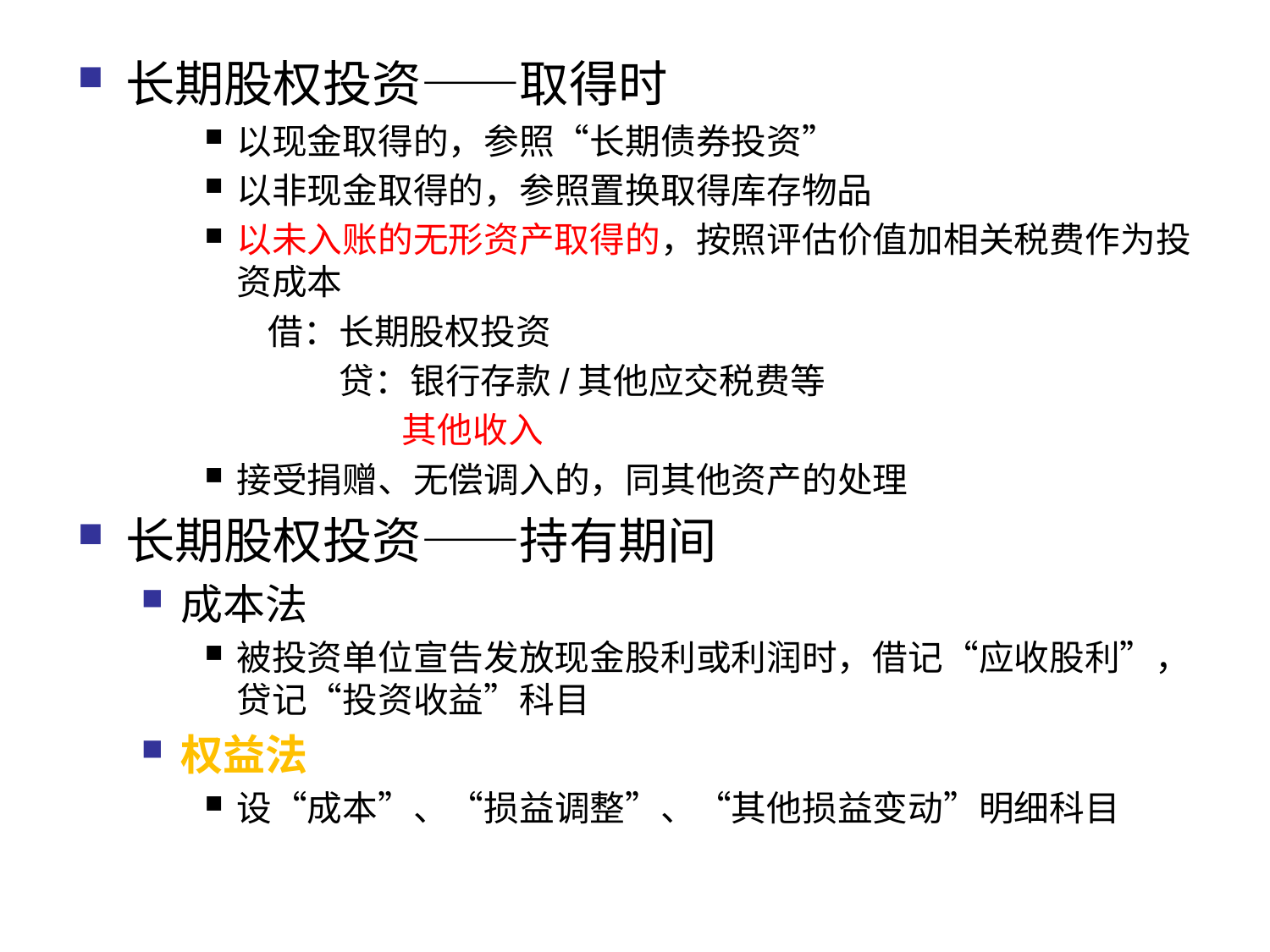

长期股权投资——取得时
以现金取得的，参照“长期债券投资”
以非现金取得的，参照置换取得库存物品
以未入账的无形资产取得的，按照评估价值加相关税费作为投资成本
借：长期股权投资
        贷：银行存款/其他应交税费等
                其他收入
接受捐赠、无偿调入的，同其他资产的处理
长期股权投资——持有期间
成本法
被投资单位宣告发放现金股利或利润时，借记“应收股利”，贷记“投资收益”科目
权益法
设“成本”、“损益调整”、“其他损益变动”明细科目

135